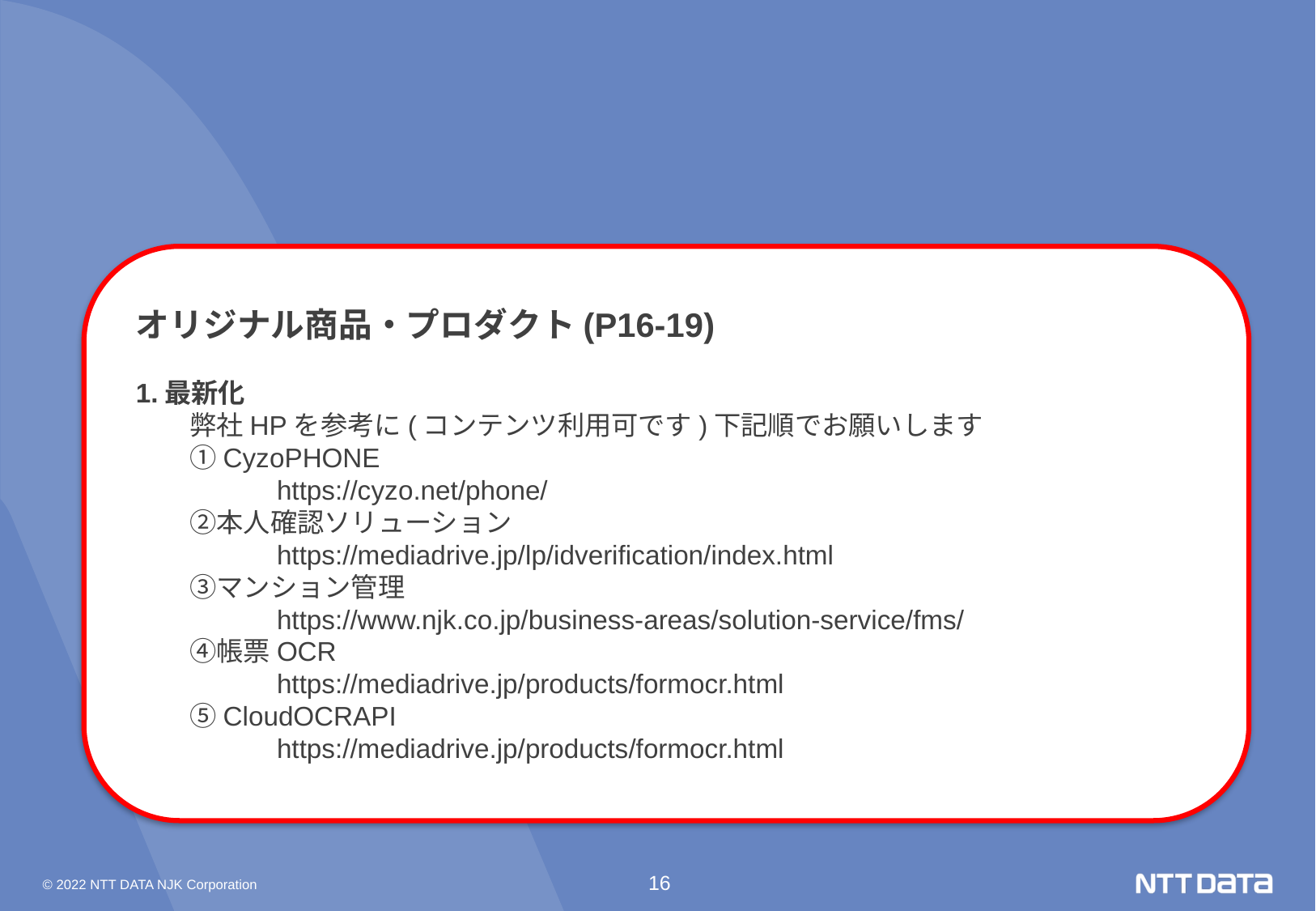

# オリジナル商品・プロダクト
オリジナル商品・プロダクト(P16-19)

1.最新化
　　弊社HPを参考に(コンテンツ利用可です)下記順でお願いします
　　①CyzoPHONE
　　　　　https://cyzo.net/phone/
　　②本人確認ソリューション
　　　　　https://mediadrive.jp/lp/idverification/index.html
　　③マンション管理
　　　　　https://www.njk.co.jp/business-areas/solution-service/fms/
　　④帳票OCR
　　　　　https://mediadrive.jp/products/formocr.html
　　⑤CloudOCRAPI
　　　　　https://mediadrive.jp/products/formocr.html